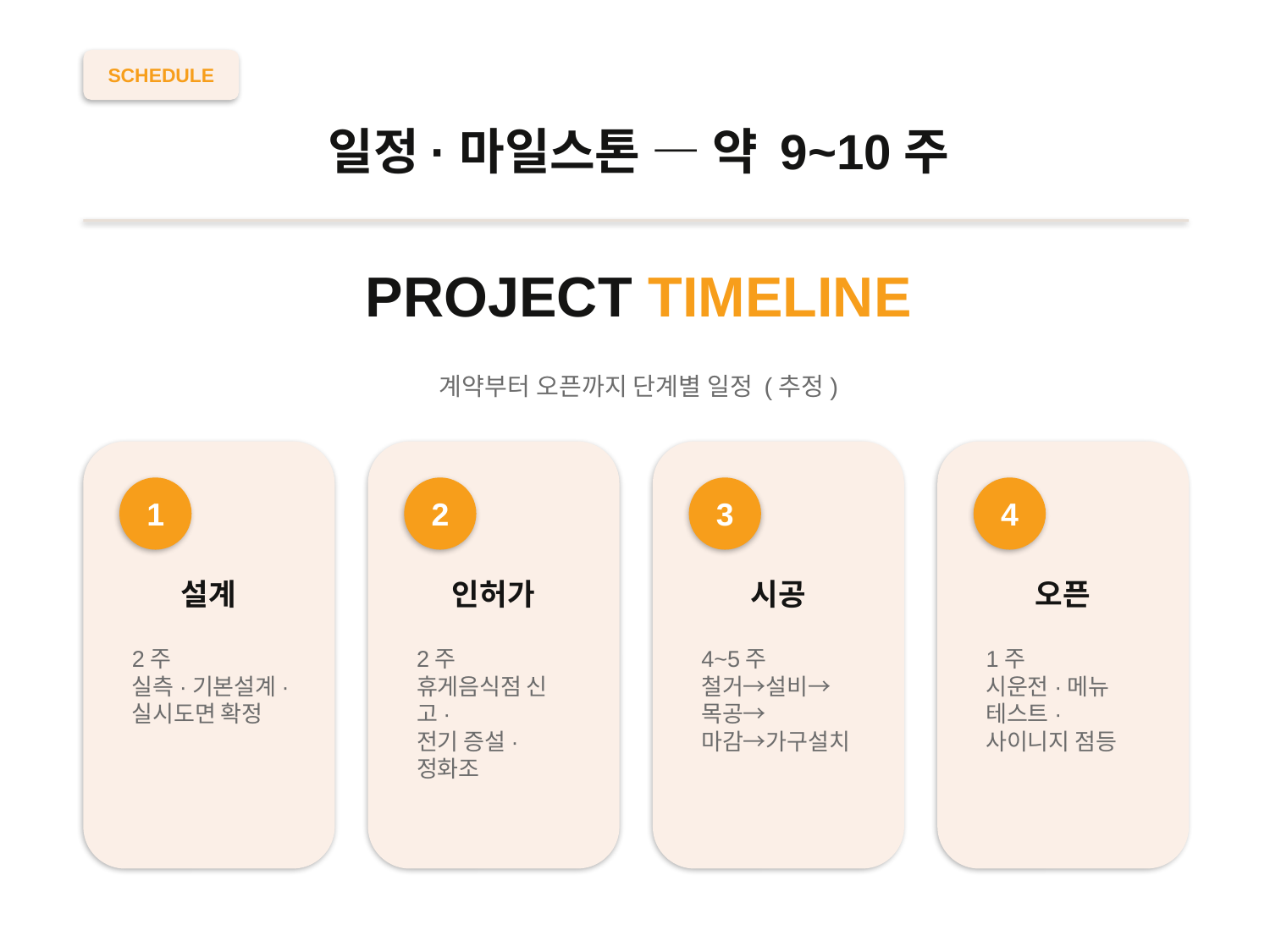

SCHEDULE
일정·마일스톤 — 약 9~10주

PROJECT TIMELINE
계약부터 오픈까지 단계별 일정 (추정)

1

2

3

4
설계
인허가
시공
오픈
2주
실측·기본설계·
실시도면 확정
2주
휴게음식점 신고·
전기 증설·정화조
4~5주
철거→설비→목공→
마감→가구설치
1주
시운전·메뉴 테스트·
사이니지 점등